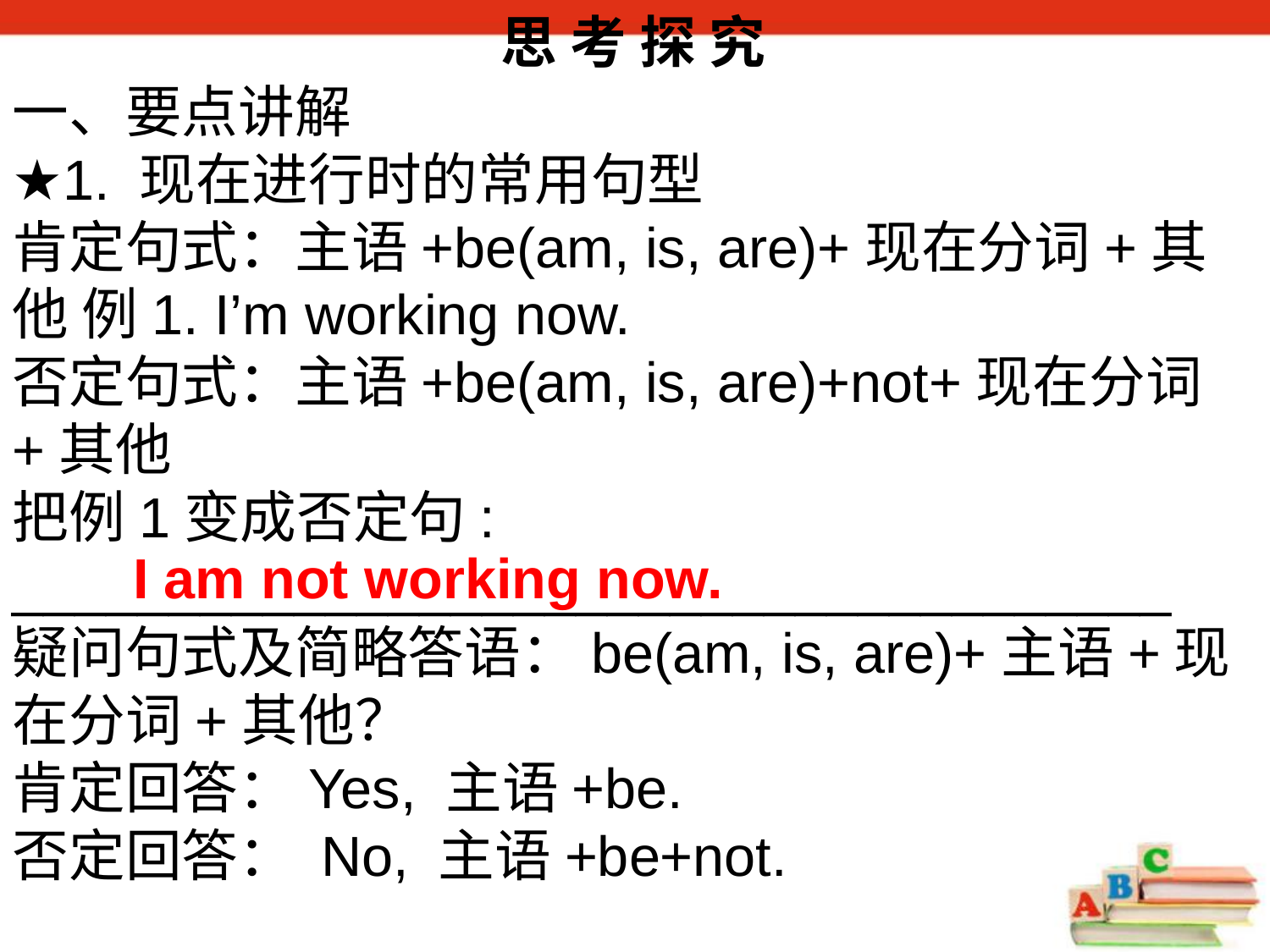

思 考 探 究
一、要点讲解
★1. 现在进行时的常用句型
肯定句式：主语+be(am, is, are)+现在分词+其他 例1. I’m working now.
否定句式：主语+be(am, is, are)+not+现在分词+其他
把例1变成否定句: _____________________________________
疑问句式及简略答语：be(am, is, are)+主语+现在分词+其他？
肯定回答：Yes, 主语+be.
否定回答： No, 主语+be+not.
 I am not working now.